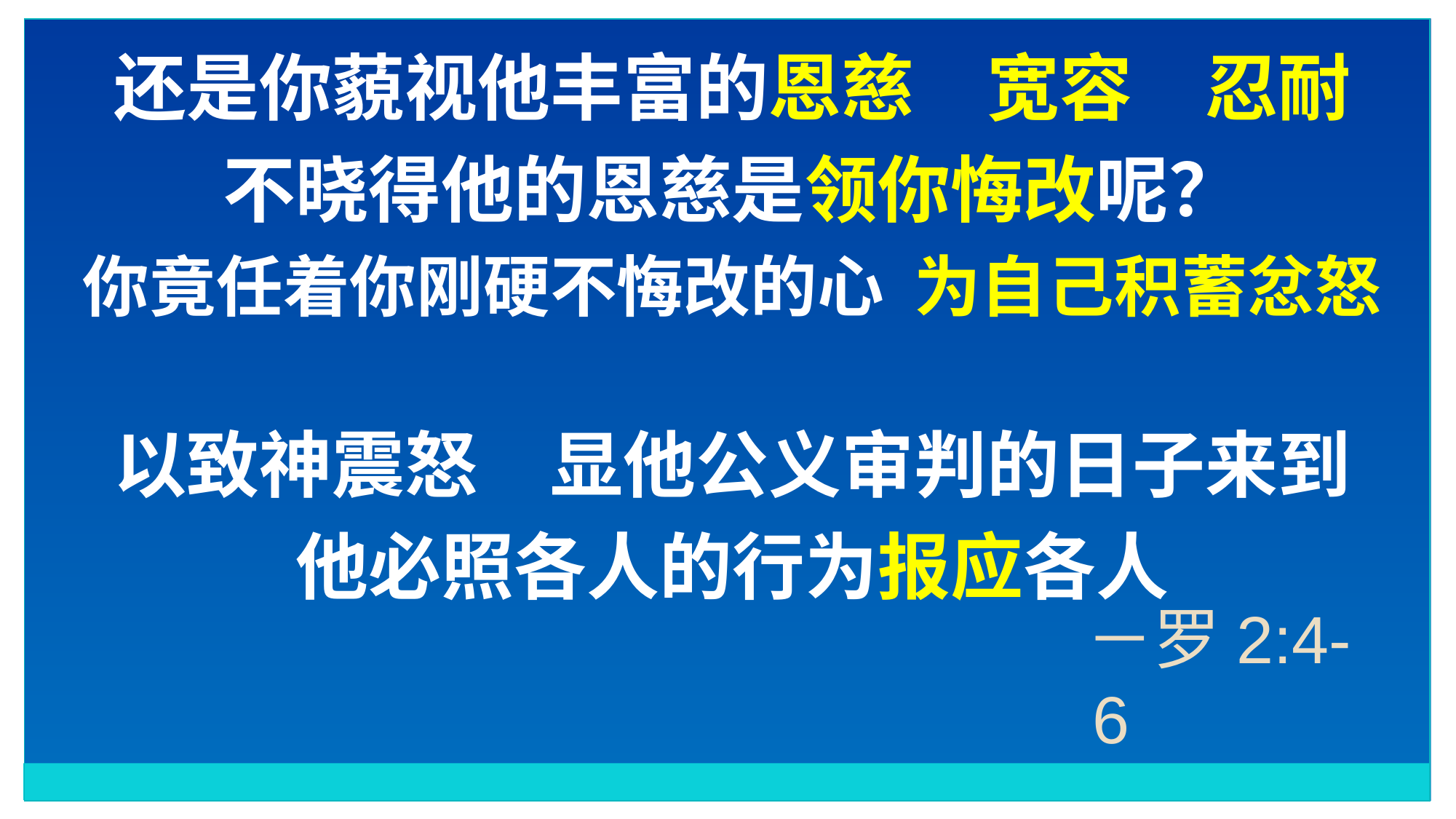

还是你藐视他丰富的恩慈　宽容　忍耐
不晓得他的恩慈是领你悔改呢？
你竟任着你刚硬不悔改的心  为自己积蓄忿怒
以致神震怒　显他公义审判的日子来到
他必照各人的行为报应各人
－罗2:4-6